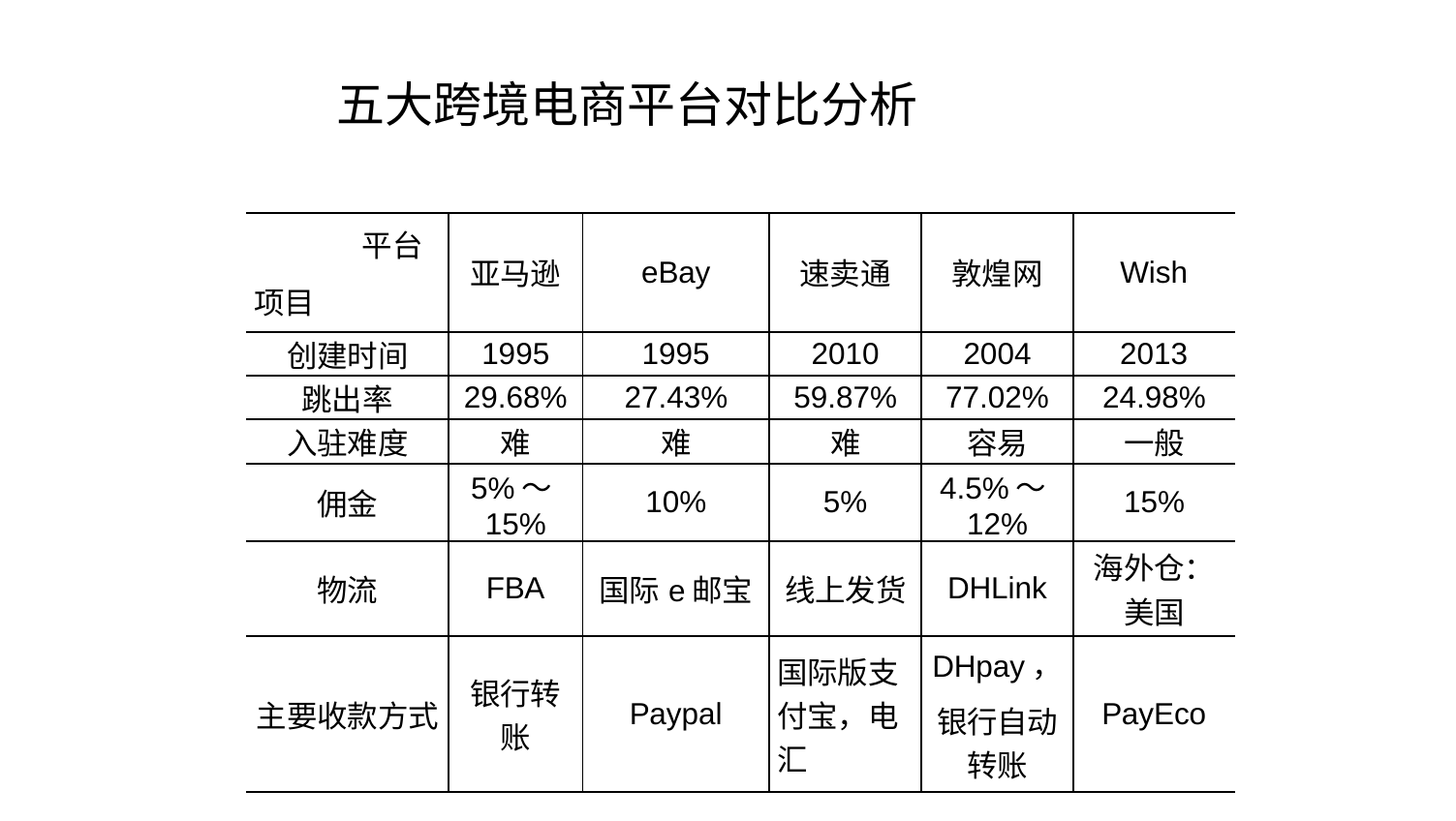

# 五大跨境电商平台对比分析
| 平台 项目 | 亚马逊 | eBay | 速卖通 | 敦煌网 | Wish |
| --- | --- | --- | --- | --- | --- |
| 创建时间 | 1995 | 1995 | 2010 | 2004 | 2013 |
| 跳出率 | 29.68% | 27.43% | 59.87% | 77.02% | 24.98% |
| 入驻难度 | 难 | 难 | 难 | 容易 | 一般 |
| 佣金 | 5%～15% | 10% | 5% | 4.5%～12% | 15% |
| 物流 | FBA | 国际e邮宝 | 线上发货 | DHLink | 海外仓：美国 |
| 主要收款方式 | 银行转账 | Paypal | 国际版支付宝，电汇 | DHpay， 银行自动转账 | PayEco |